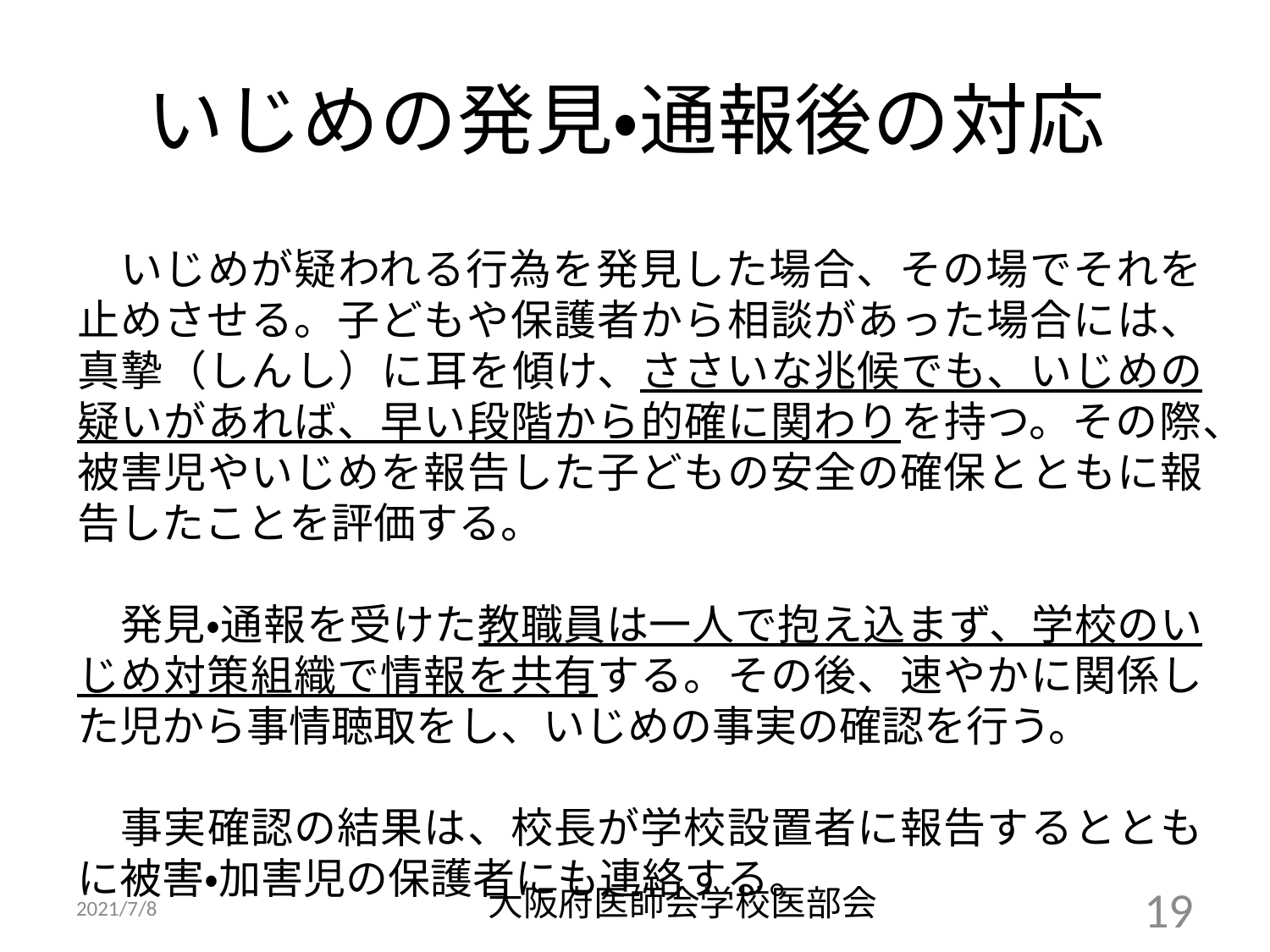

# いじめの発見・通報後の対応
　いじめが疑われる行為を発見した場合、その場でそれを止めさせる。子どもや保護者から相談があった場合には、真摯（しんし）に耳を傾け、ささいな兆候でも、いじめの疑いがあれば、早い段階から的確に関わりを持つ。その際、被害児やいじめを報告した子どもの安全の確保とともに報告したことを評価する。

　発見・通報を受けた教職員は一人で抱え込まず、学校のいじめ対策組織で情報を共有する。その後、速やかに関係した児から事情聴取をし、いじめの事実の確認を行う。

　事実確認の結果は、校長が学校設置者に報告するとともに被害・加害児の保護者にも連絡する。
大阪府医師会学校医部会
2021/7/8
19